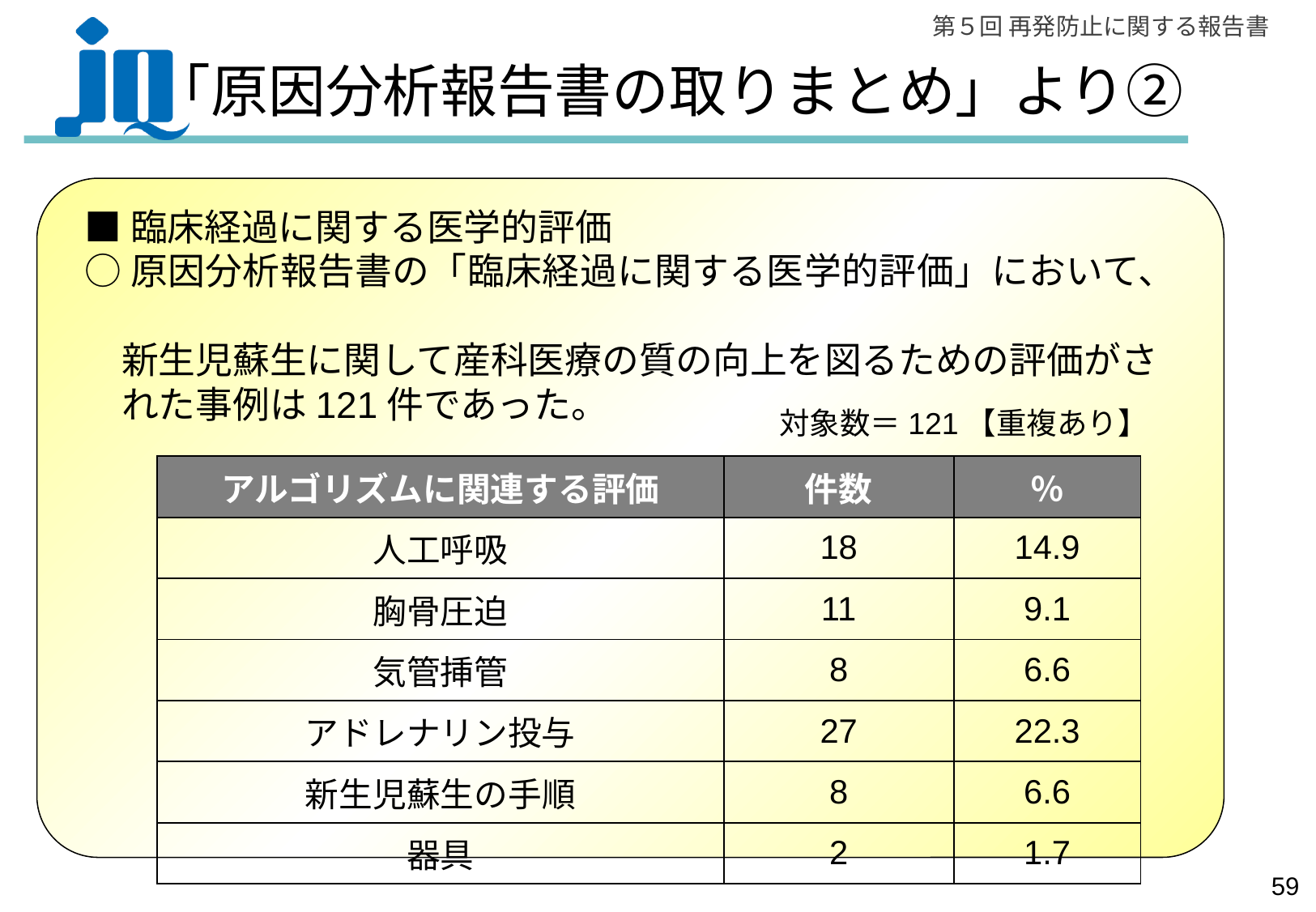

# 「原因分析報告書の取りまとめ」より②

■臨床経過に関する医学的評価
○原因分析報告書の「臨床経過に関する医学的評価」において、
　新生児蘇生に関して産科医療の質の向上を図るための評価がさ
　れた事例は121件であった。
対象数＝121【重複あり】
| アルゴリズムに関連する評価 | 件数 | ％ |
| --- | --- | --- |
| 人工呼吸 | 18 | 14.9 |
| 胸骨圧迫 | 11 | 9.1 |
| 気管挿管 | 8 | 6.6 |
| アドレナリン投与 | 27 | 22.3 |
| 新生児蘇生の手順 | 8 | 6.6 |
| 器具 | 2 | 1.7 |
59